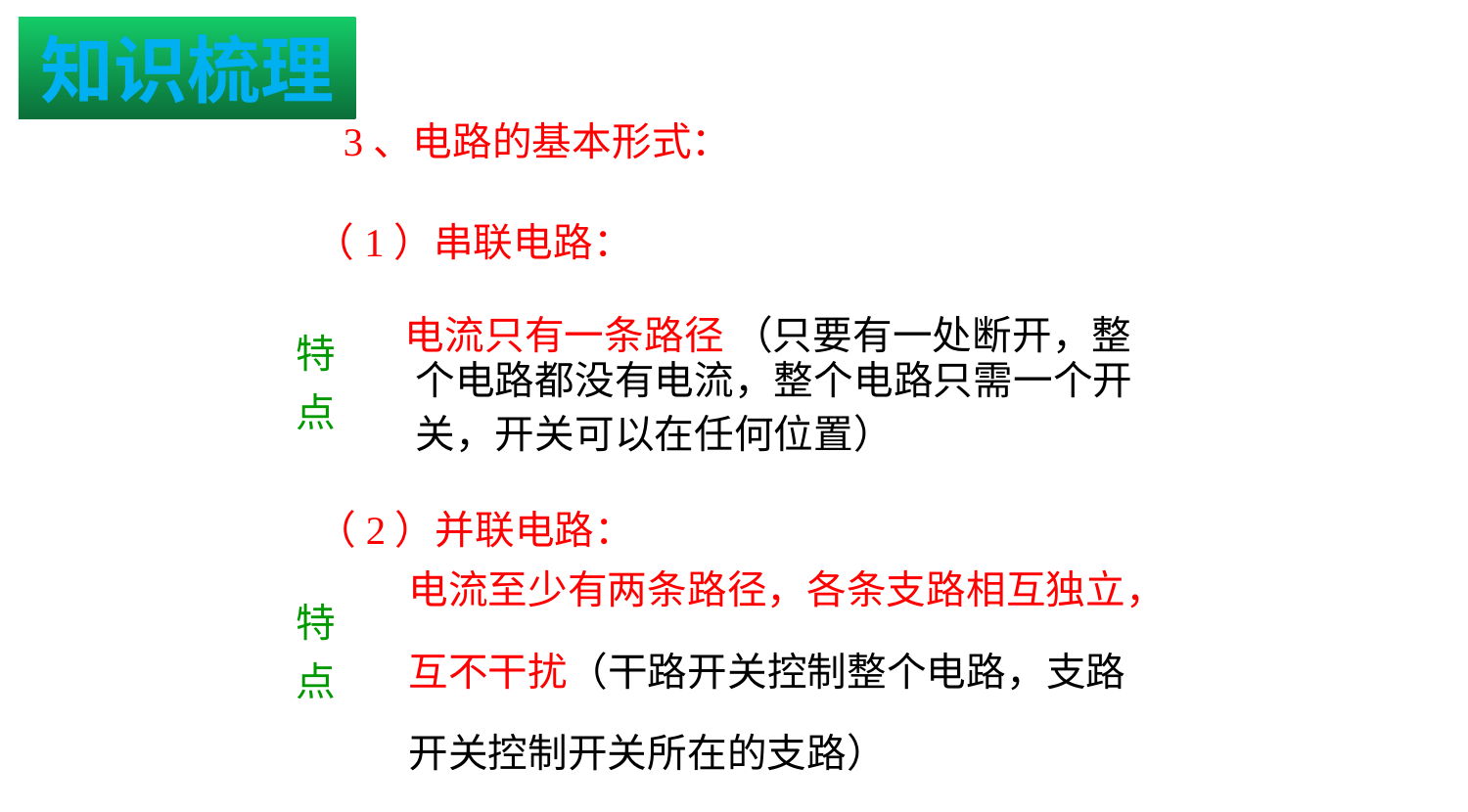

知识梳理
	3、电路的基本形式：

（1）串联电路：

	         电流只有一条路径 （只要有一处断开，整
特
点
个电路都没有电流，整个电路只需一个开关，开关可以在任何位置）
（2）并联电路：
电流至少有两条路径，各条支路相互独立，

互不干扰（干路开关控制整个电路，支路

开关控制开关所在的支路）
特
点